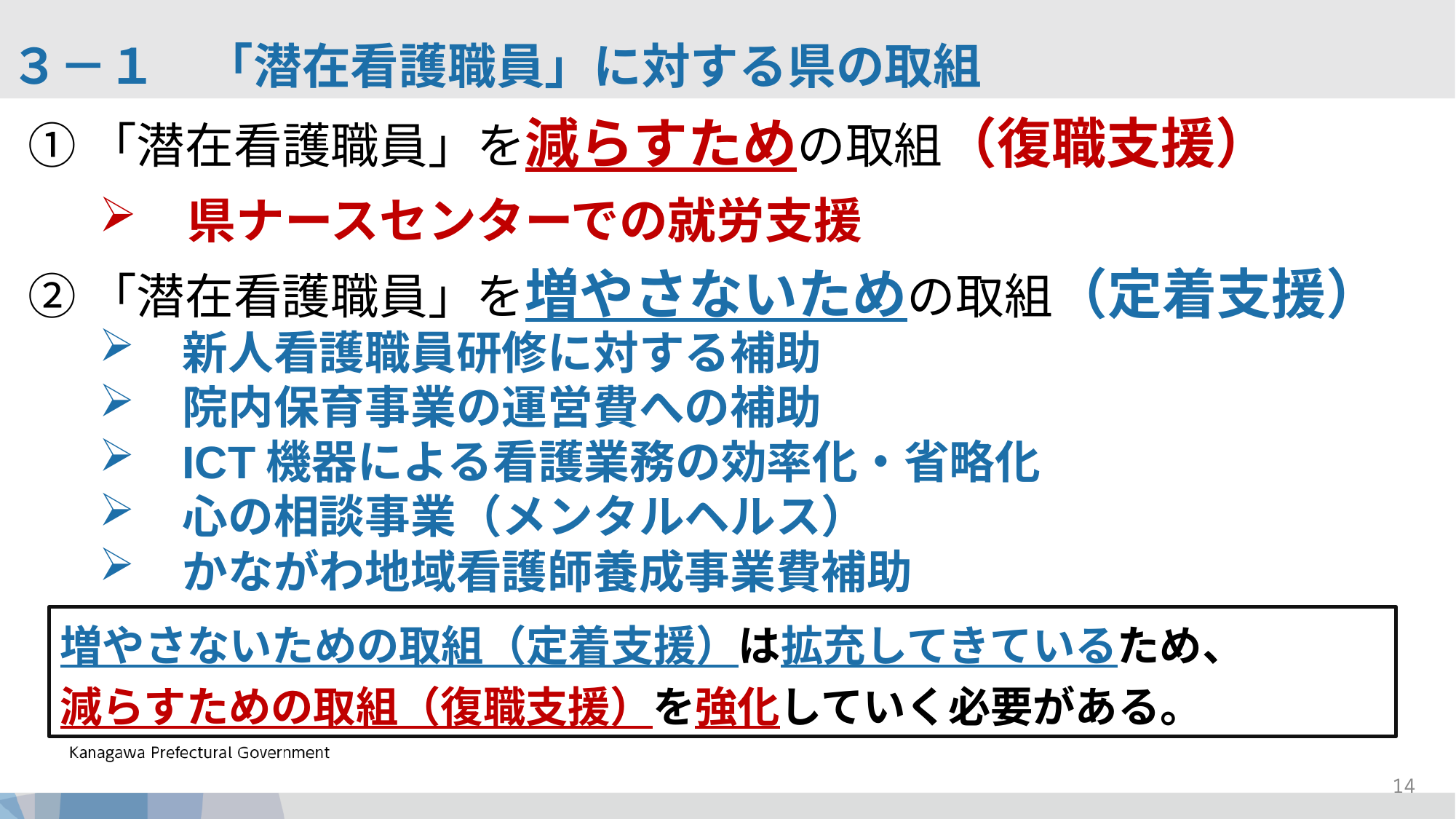

３－１　「潜在看護職員」に対する県の取組
①「潜在看護職員」を減らすための取組（復職支援）
県ナースセンターでの就労支援
②「潜在看護職員」を増やさないための取組（定着支援）
新人看護職員研修に対する補助
院内保育事業の運営費への補助
ICT機器による看護業務の効率化・省略化
心の相談事業（メンタルヘルス）
かながわ地域看護師養成事業費補助
増やさないための取組（定着支援）は拡充してきているため、
減らすための取組（復職支援）を強化していく必要がある。
14